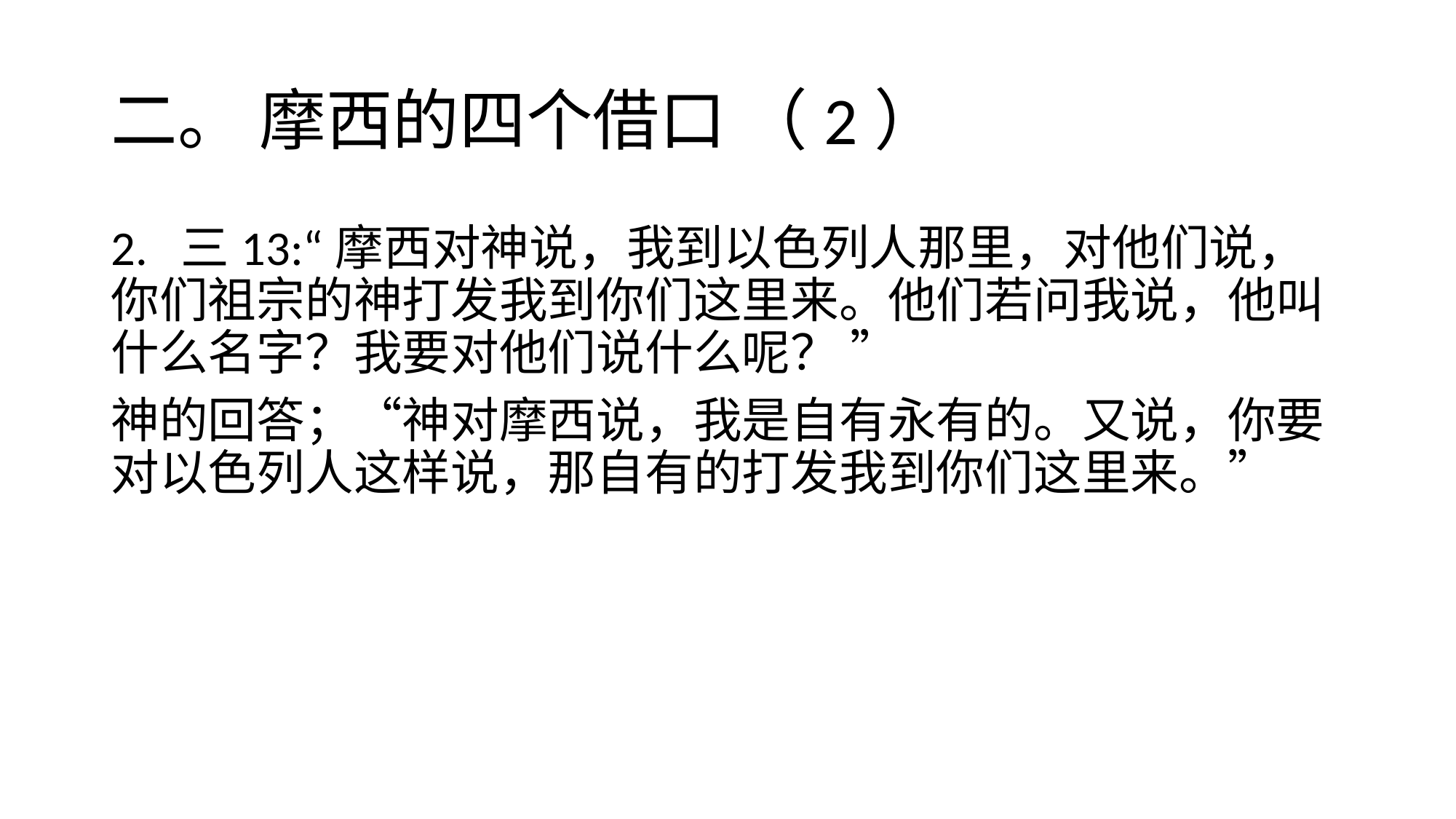

# 二。 摩西的四个借口 （2）
2.  三13:“摩西对神说，我到以色列人那里，对他们说，你们祖宗的神打发我到你们这里来。他们若问我说，他叫什么名字？我要对他们说什么呢？ ”
神的回答；“神对摩西说，我是自有永有的。又说，你要对以色列人这样说，那自有的打发我到你们这里来。”